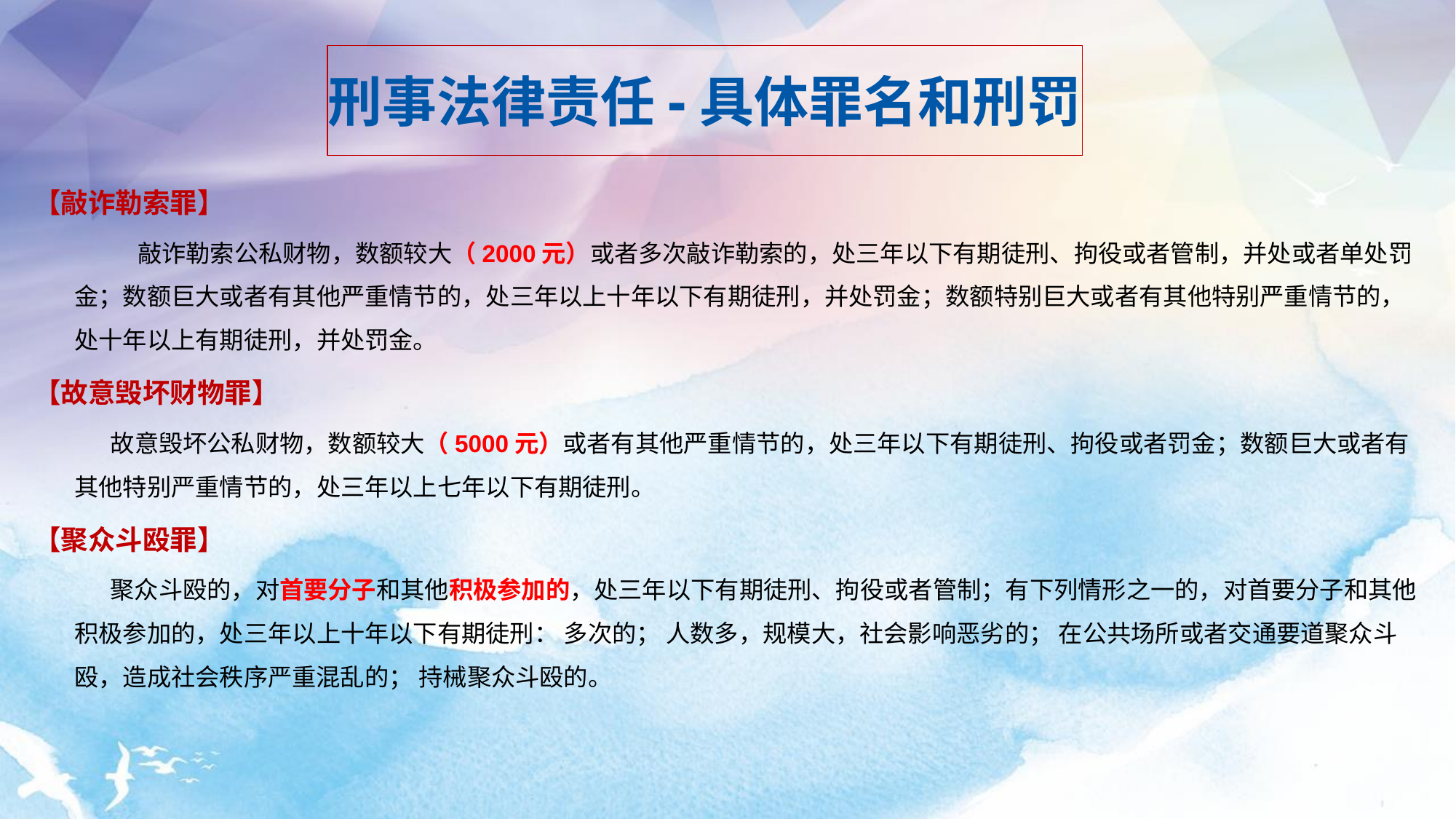

刑事法律责任-具体罪名和刑罚
【敲诈勒索罪】
                  敲诈勒索公私财物，数额较大（2000元）或者多次敲诈勒索的，处三年以下有期徒刑、拘役或者管制，并处或者单处罚金；数额巨大或者有其他严重情节的，处三年以上十年以下有期徒刑，并处罚金；数额特别巨大或者有其他特别严重情节的，处十年以上有期徒刑，并处罚金。
【故意毁坏财物罪】
             故意毁坏公私财物，数额较大（5000元）或者有其他严重情节的，处三年以下有期徒刑、拘役或者罚金；数额巨大或者有其他特别严重情节的，处三年以上七年以下有期徒刑。
【聚众斗殴罪】
             聚众斗殴的，对首要分子和其他积极参加的，处三年以下有期徒刑、拘役或者管制；有下列情形之一的，对首要分子和其他积极参加的，处三年以上十年以下有期徒刑： 多次的； 人数多，规模大，社会影响恶劣的； 在公共场所或者交通要道聚众斗殴，造成社会秩序严重混乱的； 持械聚众斗殴的。